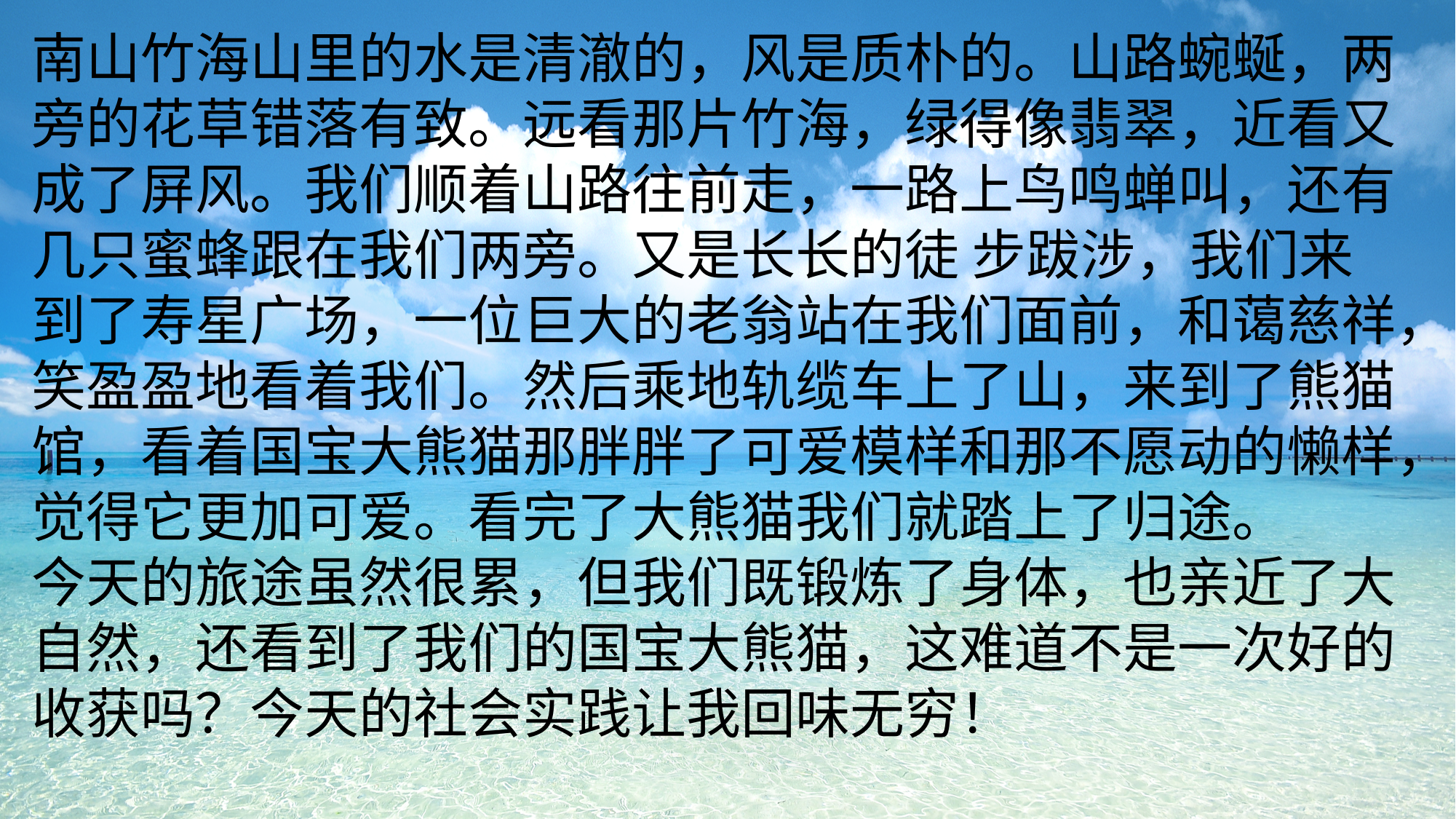

南山竹海山里的水是清澈的，风是质朴的。山路蜿蜒，两旁的花草错落有致。远看那片竹海，绿得像翡翠，近看又成了屏风。我们顺着山路往前走，一路上鸟鸣蝉叫，还有几只蜜蜂跟在我们两旁。又是长长的徒 步跋涉，我们来到了寿星广场，一位巨大的老翁站在我们面前，和蔼慈祥，笑盈盈地看着我们。然后乘地轨缆车上了山，来到了熊猫馆，看着国宝大熊猫那胖胖了可爱模样和那不愿动的懒样，觉得它更加可爱。看完了大熊猫我们就踏上了归途。
今天的旅途虽然很累，但我们既锻炼了身体，也亲近了大自然，还看到了我们的国宝大熊猫，这难道不是一次好的收获吗？今天的社会实践让我回味无穷！